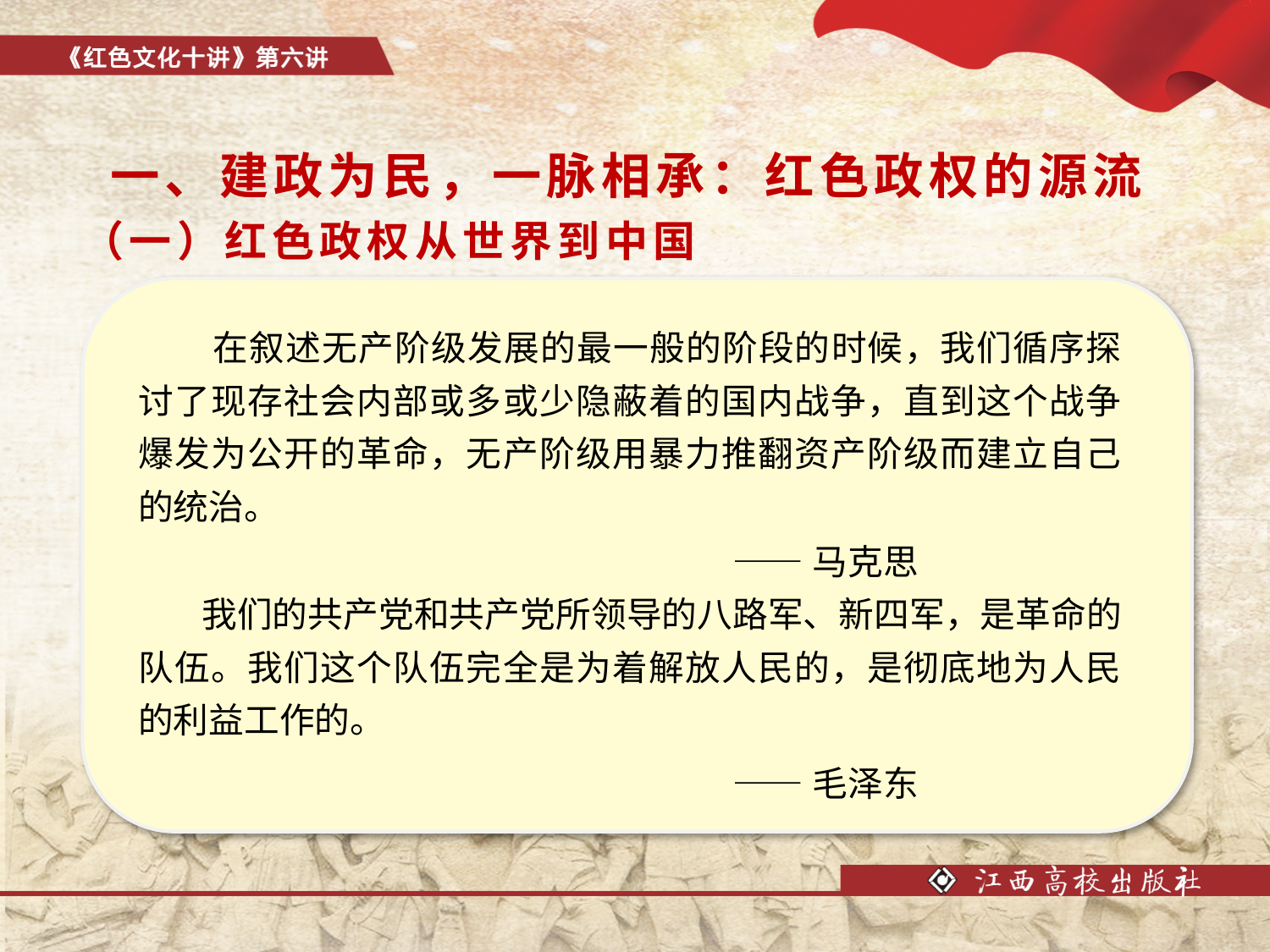

一、建政为民，一脉相承：红色政权的源流
（一）红色政权从世界到中国

        在叙述无产阶级发展的最一般的阶段的时候，我们循序探讨了现存社会内部或多或少隐蔽着的国内战争，直到这个战争爆发为公开的革命，无产阶级用暴力推翻资产阶级而建立自己的统治。
                                                                            ——马克思
       我们的共产党和共产党所领导的八路军、新四军，是革命的队伍。我们这个队伍完全是为着解放人民的，是彻底地为人民的利益工作的。
                                                                            ——毛泽东